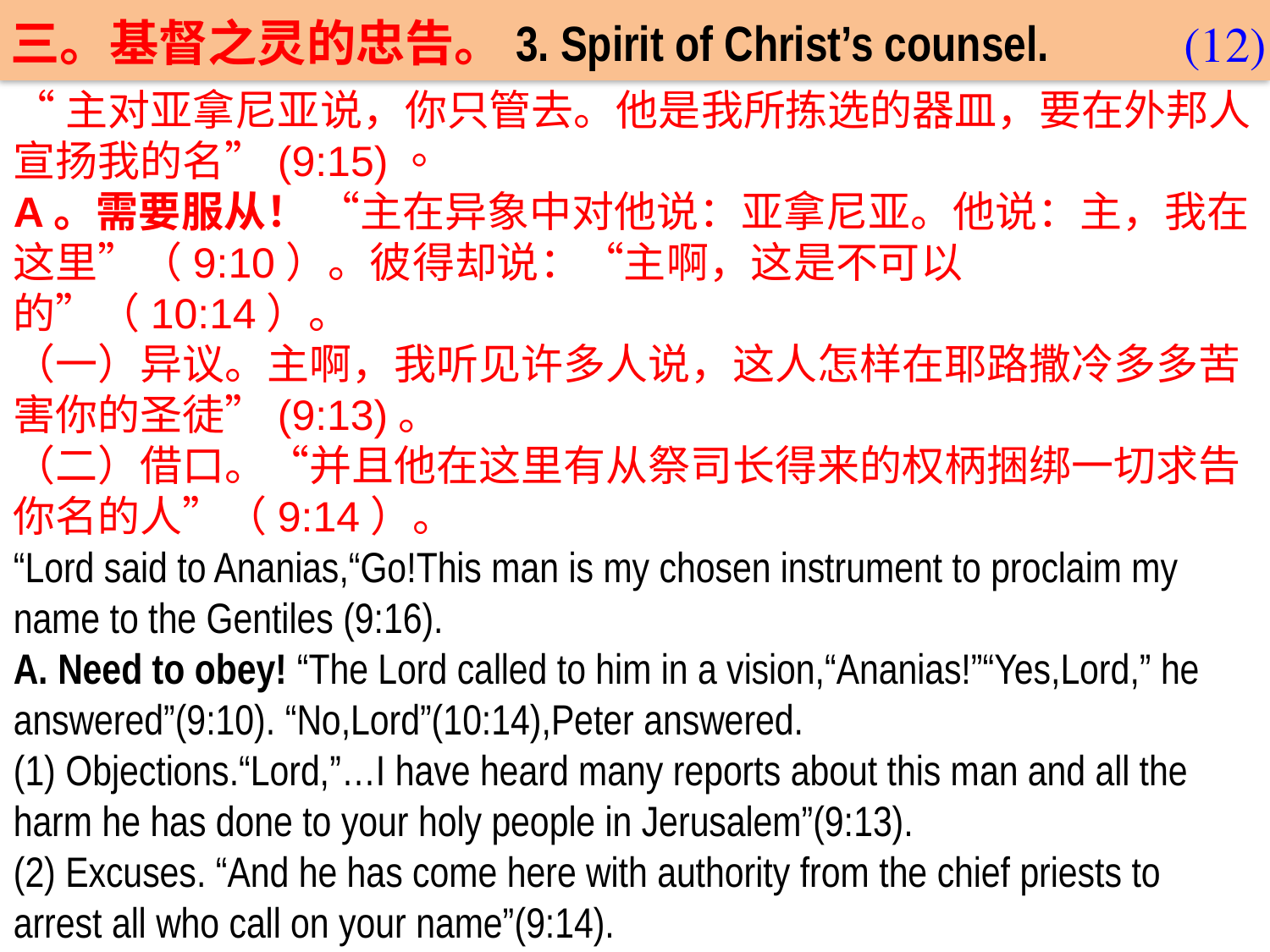

三。基督之灵的忠告。3. Spirit of Christ’s counsel.
(12)
“主对亚拿尼亚说，你只管去。他是我所拣选的器皿，要在外邦人宣扬我的名”(9:15)。
A。需要服从！ “主在异象中对他说：亚拿尼亚。他说：主，我在这里”（9:10）。彼得却说：“主啊，这是不可以的”（10:14）。
（一）异议。主啊，我听见许多人说，这人怎样在耶路撒冷多多苦害你的圣徒”(9:13)。
（二）借口。“并且他在这里有从祭司长得来的权柄捆绑一切求告你名的人”（9:14）。
“Lord said to Ananias,“Go!This man is my chosen instrument to proclaim my name to the Gentiles (9:16).
A. Need to obey! “The Lord called to him in a vision,“Ananias!”“Yes,Lord,” he answered”(9:10). “No,Lord”(10:14),Peter answered.
(1) Objections.“Lord,”…I have heard many reports about this man and all the harm he has done to your holy people in Jerusalem”(9:13).
(2) Excuses. “And he has come here with authority from the chief priests to arrest all who call on your name”(9:14).